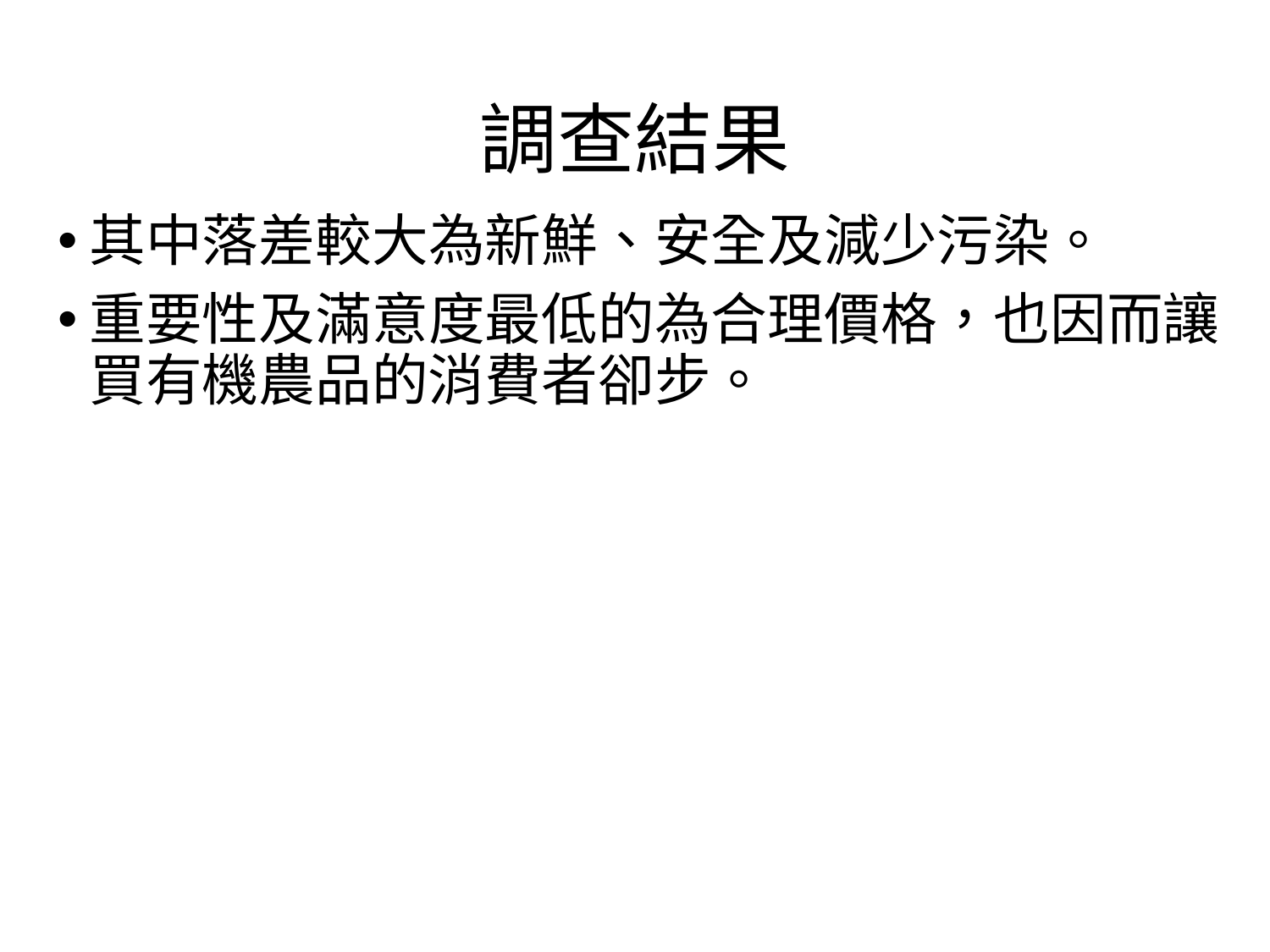

# 調查結果
其中落差較大為新鮮、安全及減少污染。
重要性及滿意度最低的為合理價格，也因而讓買有機農品的消費者卻步。